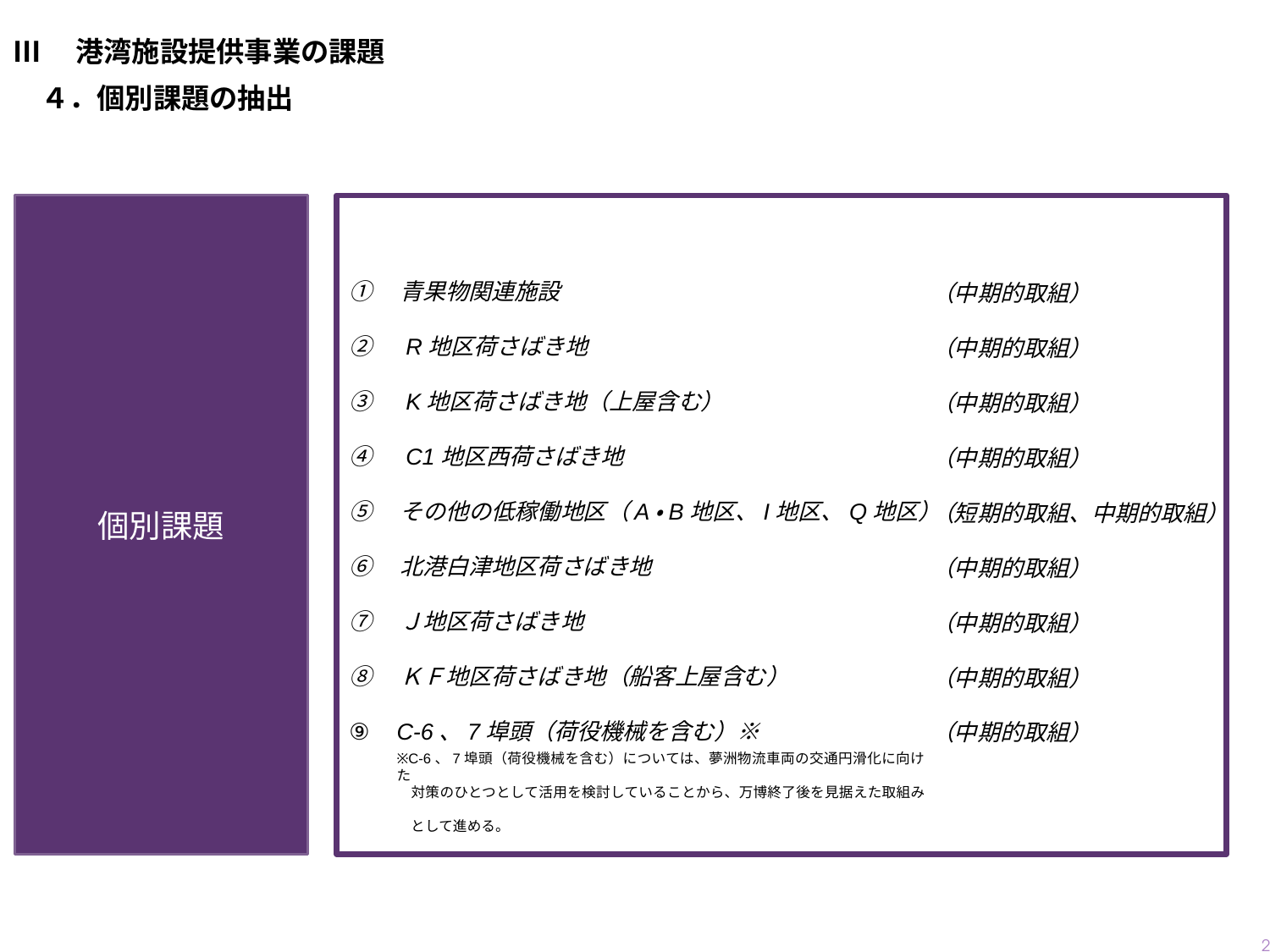

Ⅲ　港湾施設提供事業の課題

　４．個別課題の抽出
個別課題
①　青果物関連施設
②　R地区荷さばき地
③　K地区荷さばき地（上屋含む）
④　C1地区西荷さばき地
⑤　その他の低稼働地区（A・B地区、I地区、Q地区）
⑥　北港白津地区荷さばき地
⑦　Ｊ地区荷さばき地
⑧　ＫＦ地区荷さばき地（船客上屋含む）
C-6、7埠頭（荷役機械を含む）※

（中期的取組）
（中期的取組）
（中期的取組）
（中期的取組）
（短期的取組、中期的取組）
（中期的取組）
（中期的取組）
（中期的取組）
（中期的取組）

※C-6、7埠頭（荷役機械を含む）については、夢洲物流車両の交通円滑化に向けた
　対策のひとつとして活用を検討していることから、万博終了後を見据えた取組み
　として進める。
2